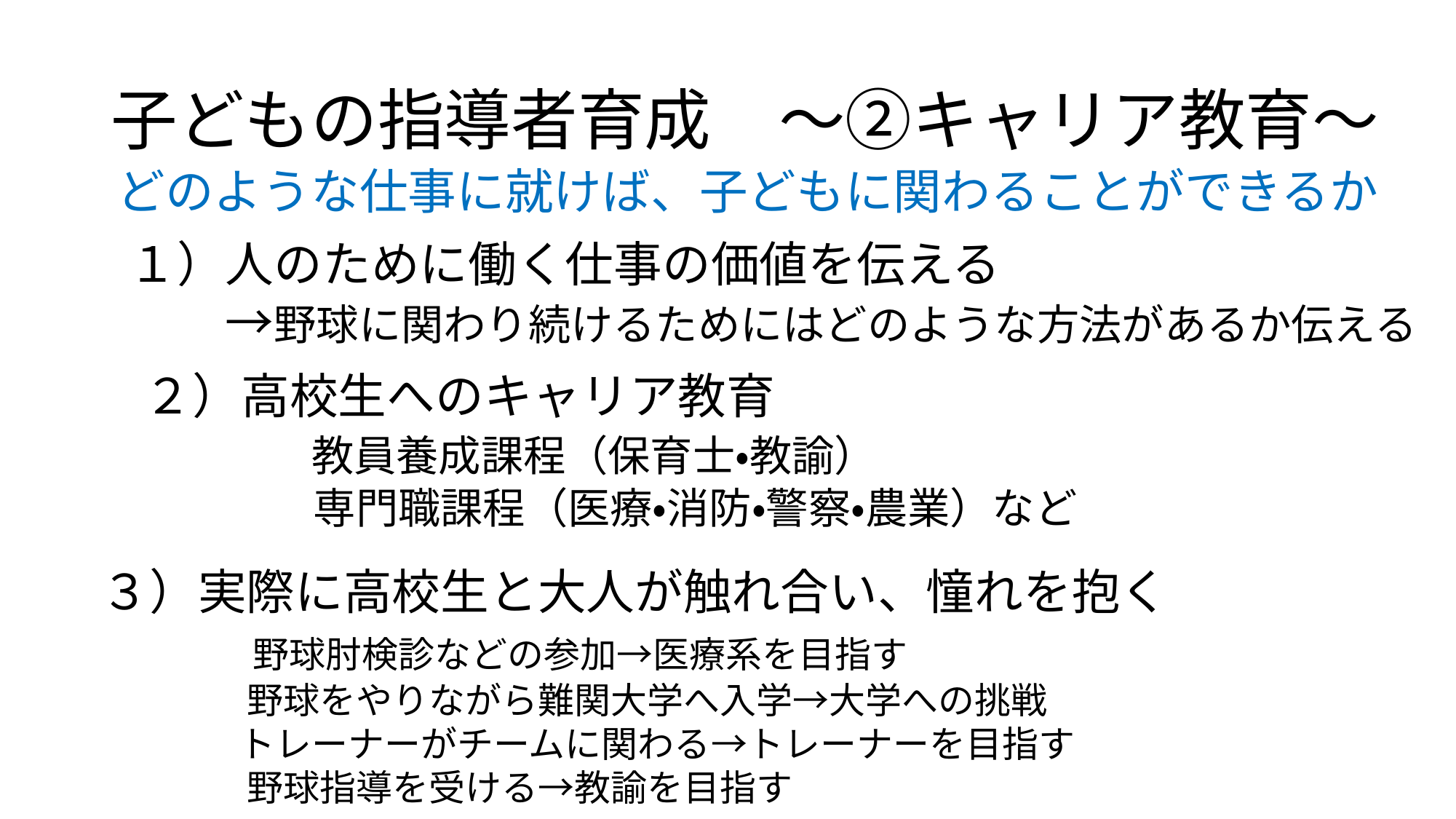

# 子どもの指導者育成　〜②キャリア教育〜
どのような仕事に就けば、子どもに関わることができるか
１）人のために働く仕事の価値を伝える
　　→野球に関わり続けるためにはどのような方法があるか伝える
２）高校生へのキャリア教育
　　　  教員養成課程（保育士・教諭）
　　　　専門職課程（医療・消防・警察・農業）など
３）実際に高校生と大人が触れ合い、憧れを抱く
　　     野球肘検診などの参加→医療系を目指す
　　         野球をやりながら難関大学へ入学→大学への挑戦
　　        トレーナーがチームに関わる→トレーナーを目指す
　　         野球指導を受ける→教諭を目指す